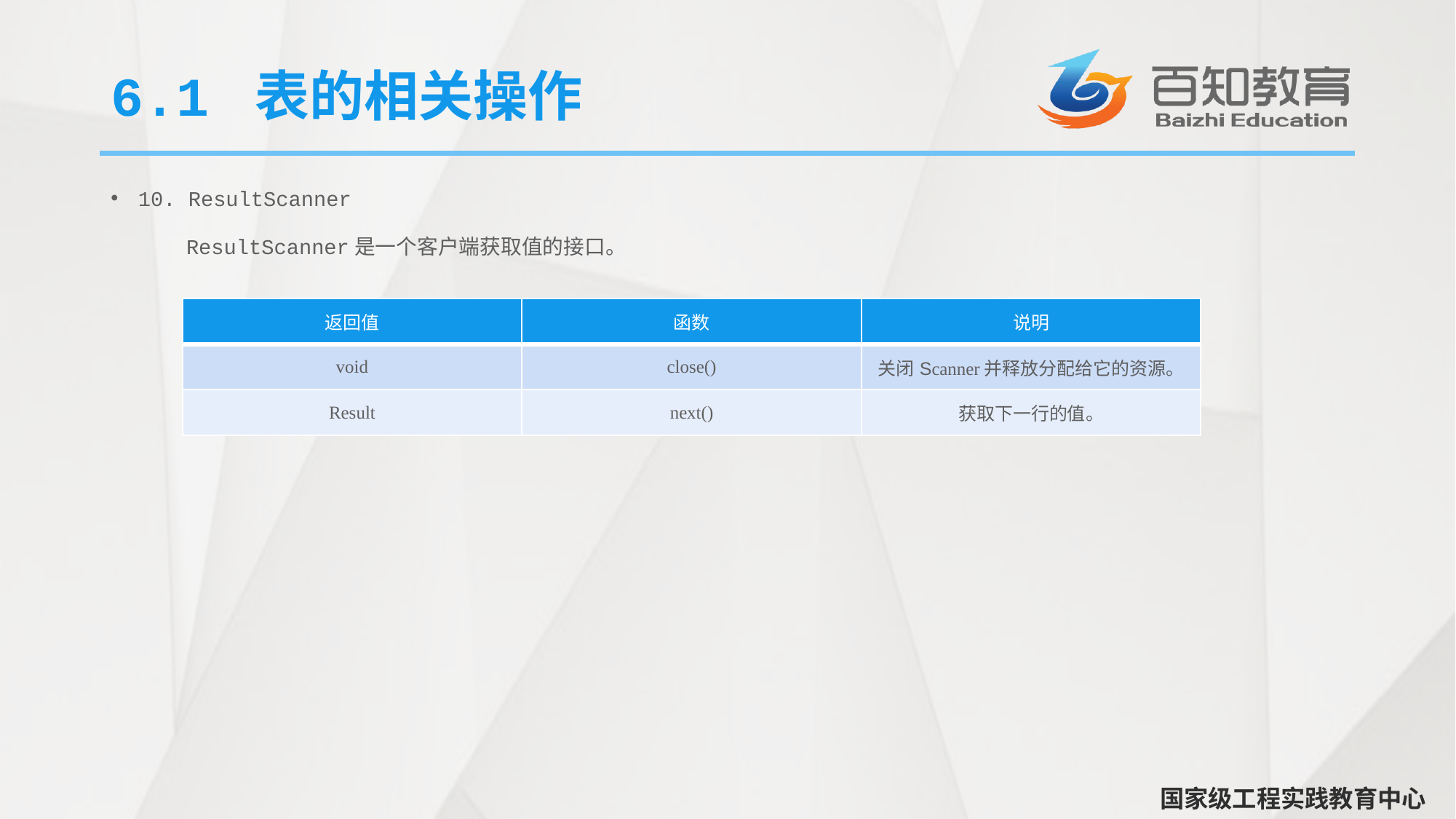

# 6.1 表的相关操作
10. ResultScanner
      ResultScanner是一个客户端获取值的接口。

| 返回值 | 函数 | 说明 |
| --- | --- | --- |
| void | close() | 关闭Scanner并释放分配给它的资源。 |
| Result | next() | 获取下一行的值。 |